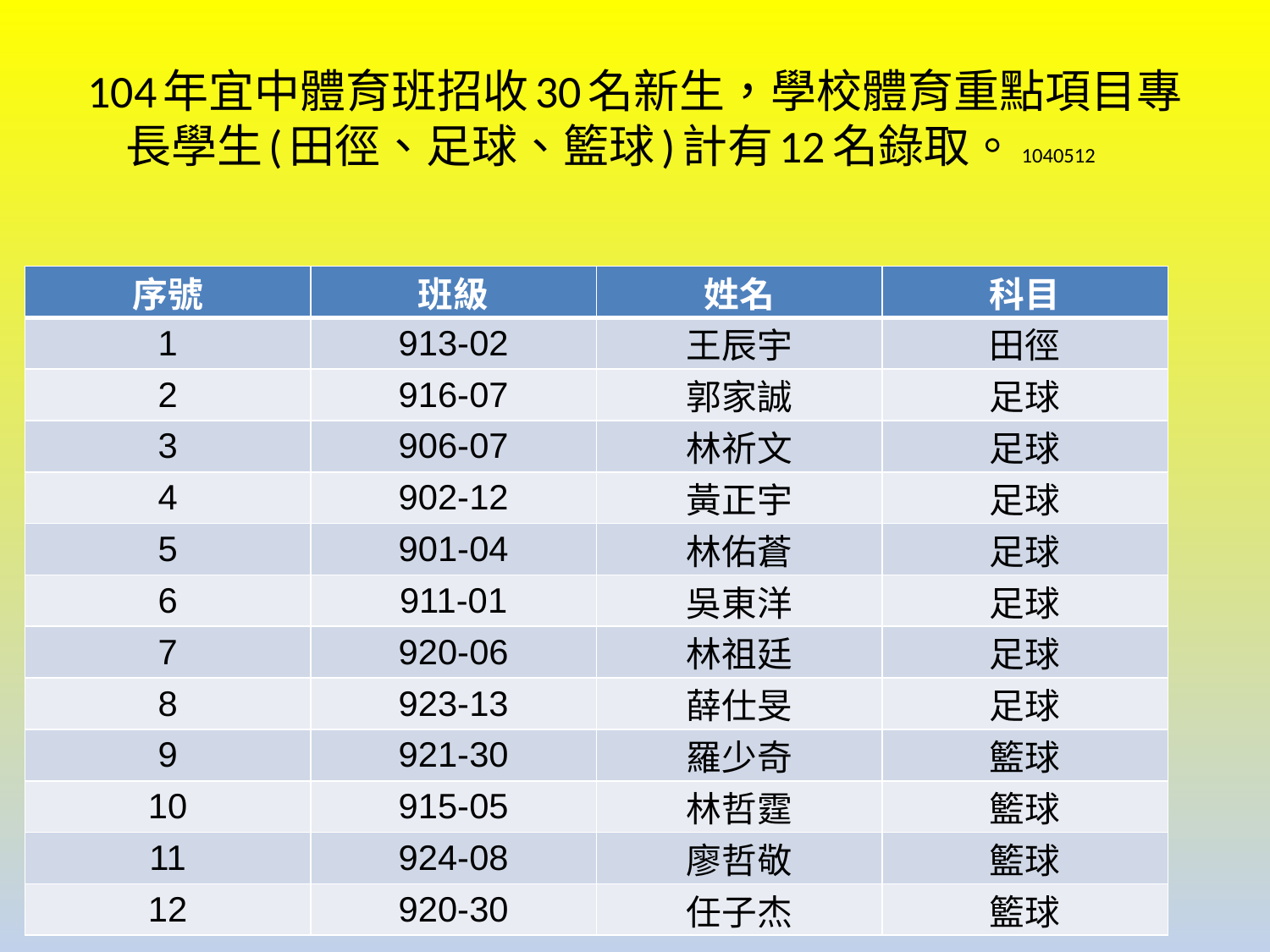

# 104年宜中體育班招收30名新生，學校體育重點項目專長學生(田徑、足球、籃球)計有12名錄取。1040512
| 序號 | 班級 | 姓名 | 科目 |
| --- | --- | --- | --- |
| 1 | 913-02 | 王辰宇 | 田徑 |
| 2 | 916-07 | 郭家誠 | 足球 |
| 3 | 906-07 | 林祈文 | 足球 |
| 4 | 902-12 | 黃正宇 | 足球 |
| 5 | 901-04 | 林佑蒼 | 足球 |
| 6 | 911-01 | 吳東洋 | 足球 |
| 7 | 920-06 | 林祖廷 | 足球 |
| 8 | 923-13 | 薛仕旻 | 足球 |
| 9 | 921-30 | 羅少奇 | 籃球 |
| 10 | 915-05 | 林哲霆 | 籃球 |
| 11 | 924-08 | 廖哲敬 | 籃球 |
| 12 | 920-30 | 任子杰 | 籃球 |